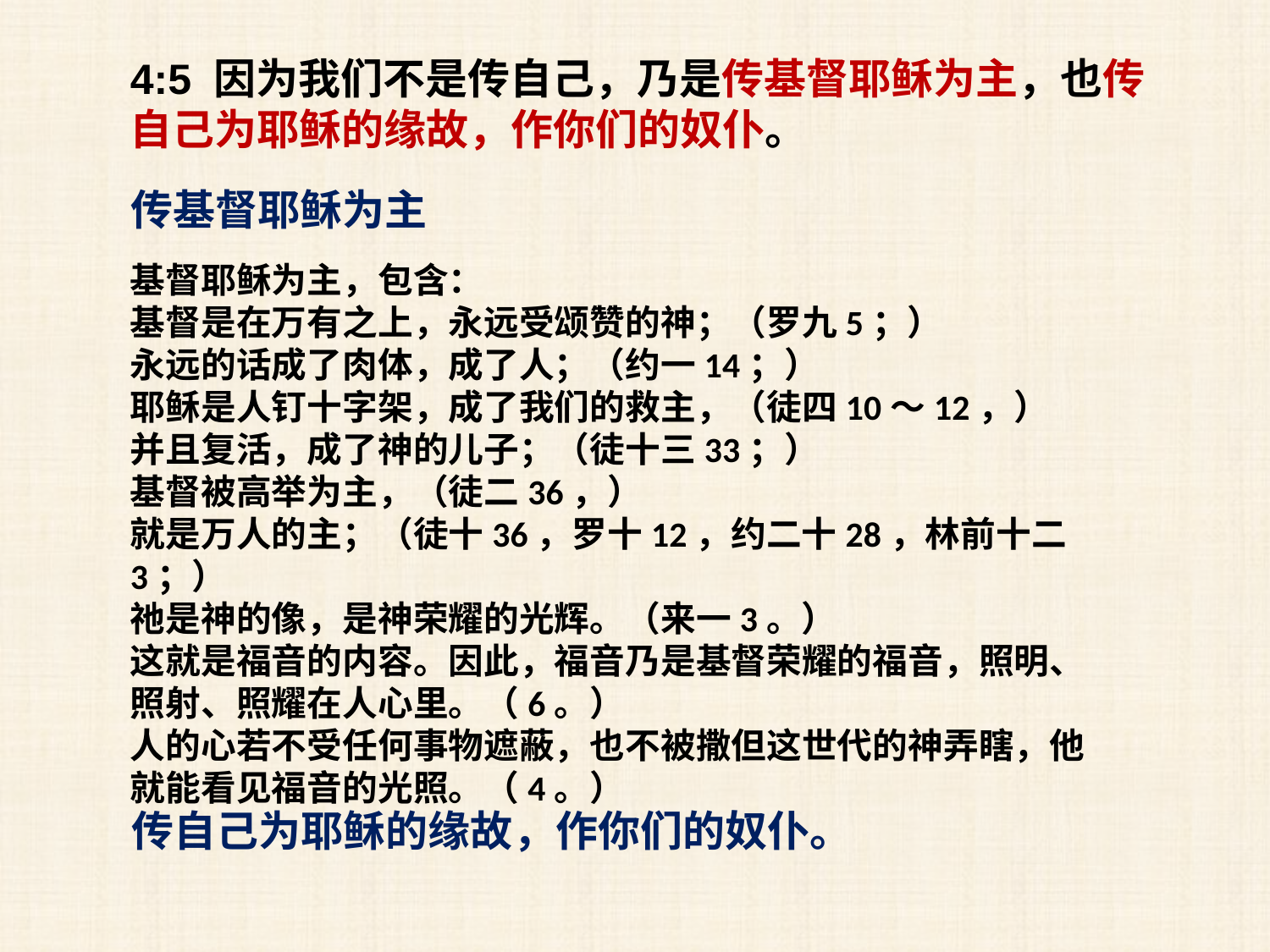

4:5 因为我们不是传自己，乃是传基督耶稣为主，也传自己为耶稣的缘故，作你们的奴仆。
传基督耶稣为主
基督耶稣为主，包含：
基督是在万有之上，永远受颂赞的神；（罗九5；）
永远的话成了肉体，成了人；（约一14；）
耶稣是人钉十字架，成了我们的救主，（徒四10～12，）
并且复活，成了神的儿子；（徒十三33；）
基督被高举为主，（徒二36，）
就是万人的主；（徒十36，罗十12，约二十28，林前十二3；）
祂是神的像，是神荣耀的光辉。（来一3。）
这就是福音的内容。因此，福音乃是基督荣耀的福音，照明、照射、照耀在人心里。（6。）
人的心若不受任何事物遮蔽，也不被撒但这世代的神弄瞎，他就能看见福音的光照。（4。）
传自己为耶稣的缘故，作你们的奴仆。